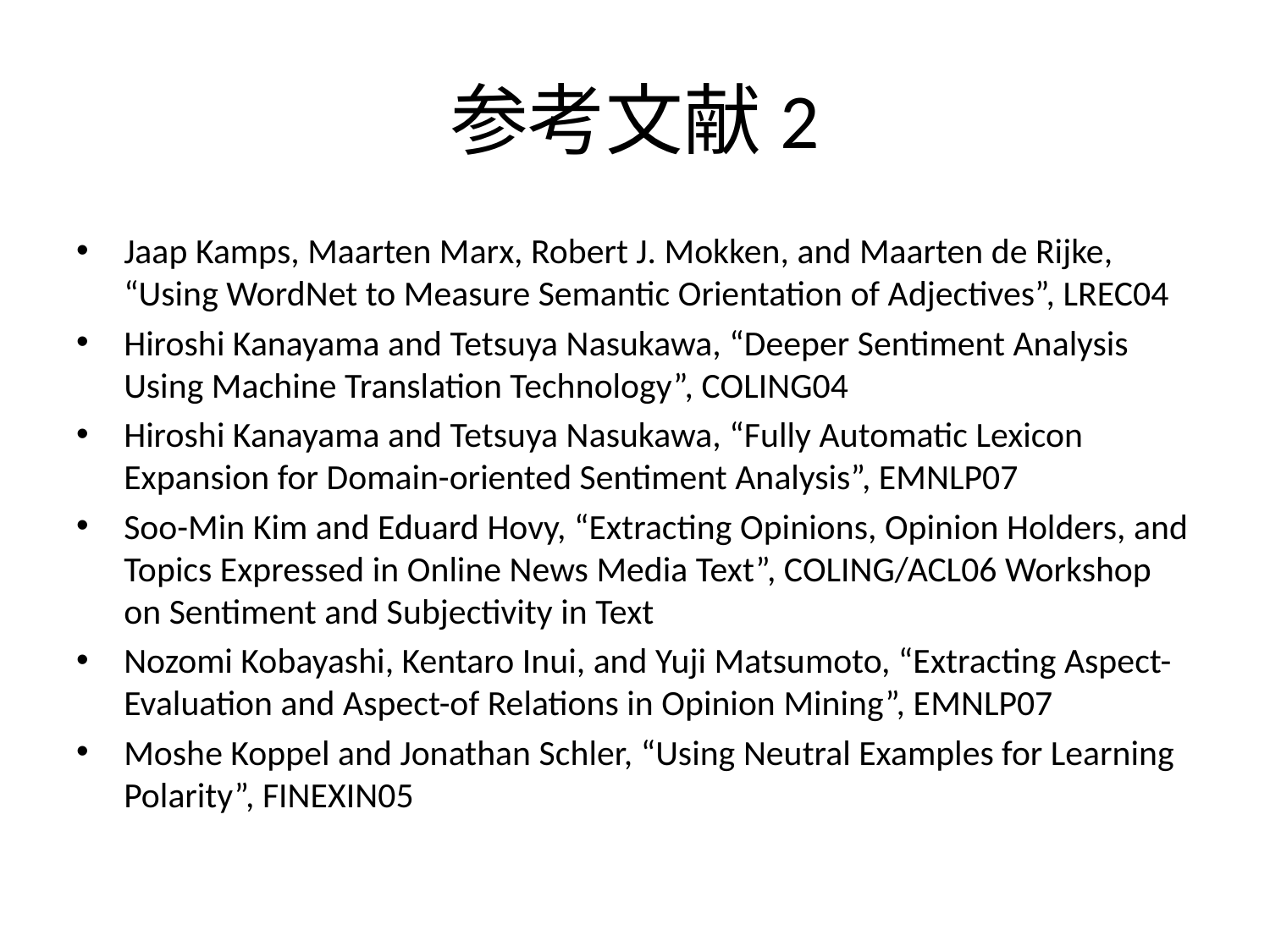

# 参考文献2
Jaap Kamps, Maarten Marx, Robert J. Mokken, and Maarten de Rijke, “Using WordNet to Measure Semantic Orientation of Adjectives”, LREC04
Hiroshi Kanayama and Tetsuya Nasukawa, “Deeper Sentiment Analysis Using Machine Translation Technology”, COLING04
Hiroshi Kanayama and Tetsuya Nasukawa, “Fully Automatic Lexicon Expansion for Domain-oriented Sentiment Analysis”, EMNLP07
Soo-Min Kim and Eduard Hovy, “Extracting Opinions, Opinion Holders, and Topics Expressed in Online News Media Text”, COLING/ACL06 Workshop on Sentiment and Subjectivity in Text
Nozomi Kobayashi, Kentaro Inui, and Yuji Matsumoto, “Extracting Aspect-Evaluation and Aspect-of Relations in Opinion Mining”, EMNLP07
Moshe Koppel and Jonathan Schler, “Using Neutral Examples for Learning Polarity”, FINEXIN05